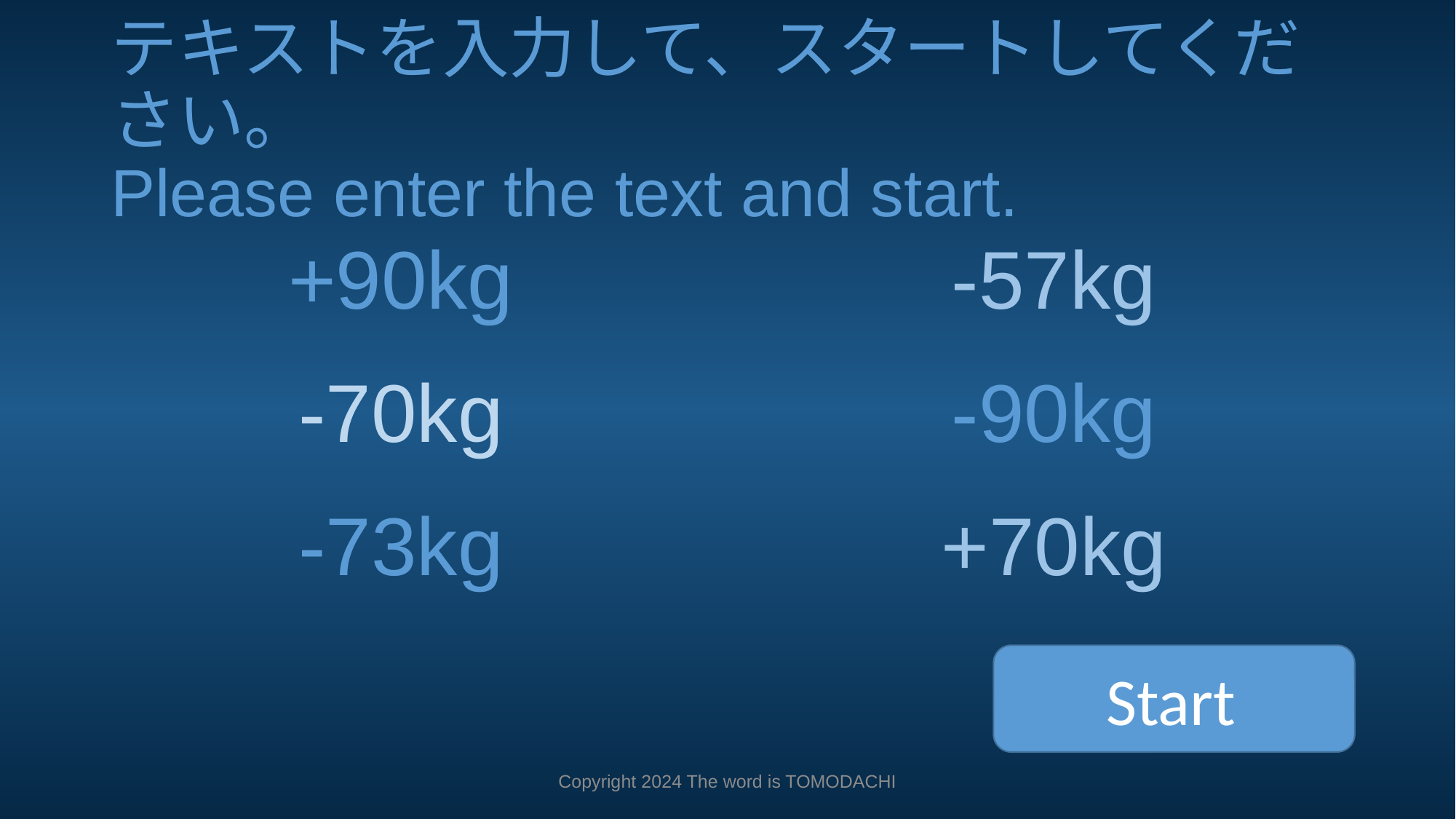

# テキストを入力して、スタートしてください。 Please enter the text and start.
+90kg
-57kg
-70kg
-90kg
-73kg
+70kg
Start
Copyright 2024 The word is TOMODACHI